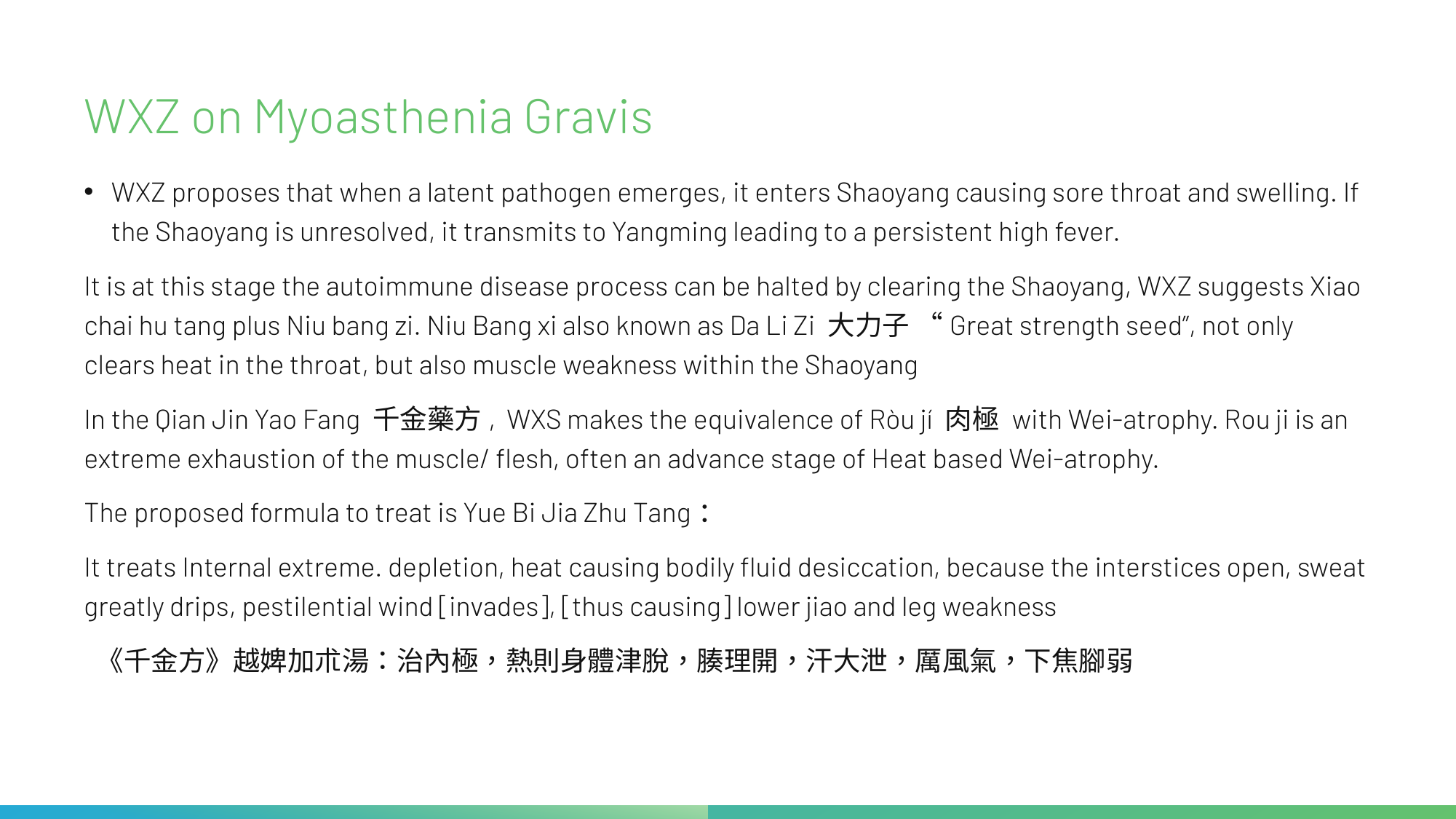

# WXZ on Myoasthenia Gravis
WXZ proposes that when a latent pathogen emerges, it enters Shaoyang causing sore throat and swelling. If the Shaoyang is unresolved, it transmits to Yangming leading to a persistent high fever.
It is at this stage the autoimmune disease process can be halted by clearing the Shaoyang, WXZ suggests Xiao chai hu tang plus Niu bang zi. Niu Bang xi also known as Da Li Zi 大力子 “Great strength seed”, not only clears heat in the throat, but also muscle weakness within the Shaoyang
In the Qian Jin Yao Fang 千金藥方,  WXS makes the equivalence of Ròu jí 肉極 with Wei-atrophy. Rou ji is an extreme exhaustion of the muscle/ flesh, often an advance stage of Heat based Wei-atrophy.
The proposed formula to treat is Yue Bi Jia Zhu Tang：
It treats Internal extreme. depletion, heat causing bodily fluid desiccation, because the interstices open, sweat greatly drips, pestilential wind [invades], [thus causing] lower jiao and leg weakness
 《千金方》越婢加朮湯：治內極，熱則身體津脫，腠理開，汗大泄，厲風氣，下焦腳弱